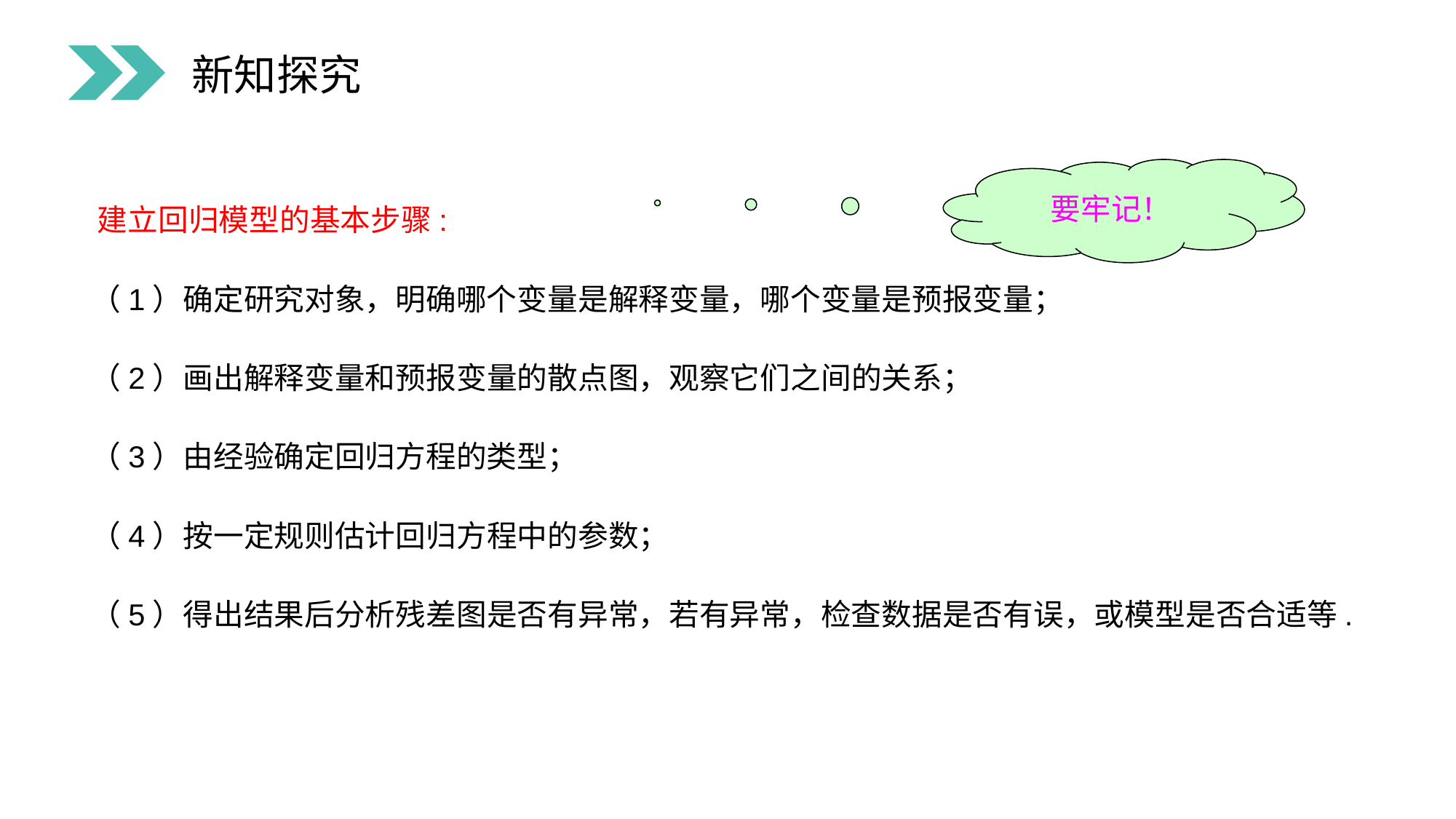

新知探究
    建立回归模型的基本步骤:
   （1）确定研究对象，明确哪个变量是解释变量，哪个变量是预报变量；
   （2）画出解释变量和预报变量的散点图，观察它们之间的关系；
   （3）由经验确定回归方程的类型；
   （4）按一定规则估计回归方程中的参数；
   （5）得出结果后分析残差图是否有异常，若有异常，检查数据是否有误，或模型是否合适等.
要牢记！